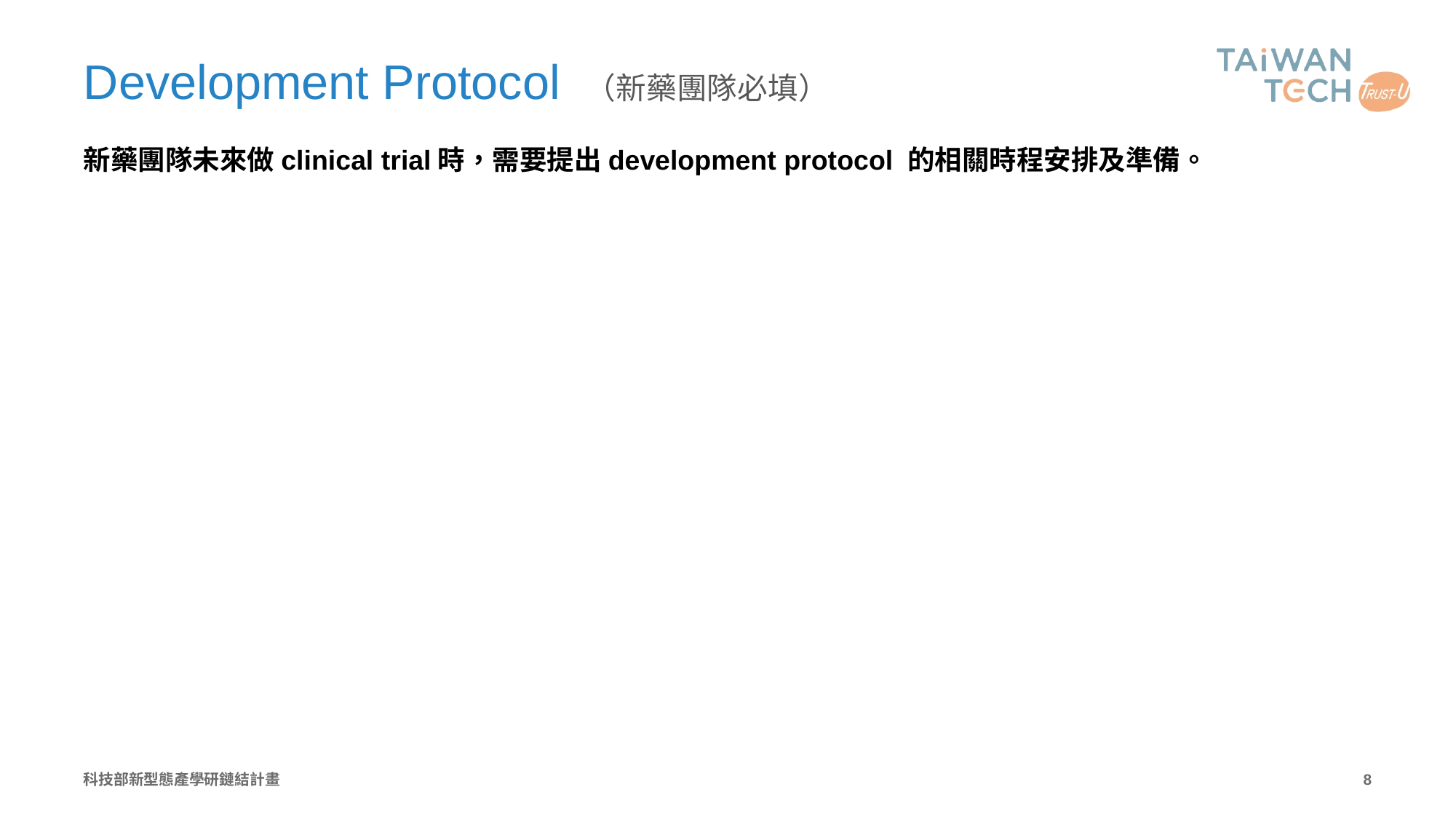

# Development Protocol （新藥團隊必填）
新藥團隊未來做clinical trial時，需要提出development protocol 的相關時程安排及準備。
科技部新型態產學研鏈結計畫
8